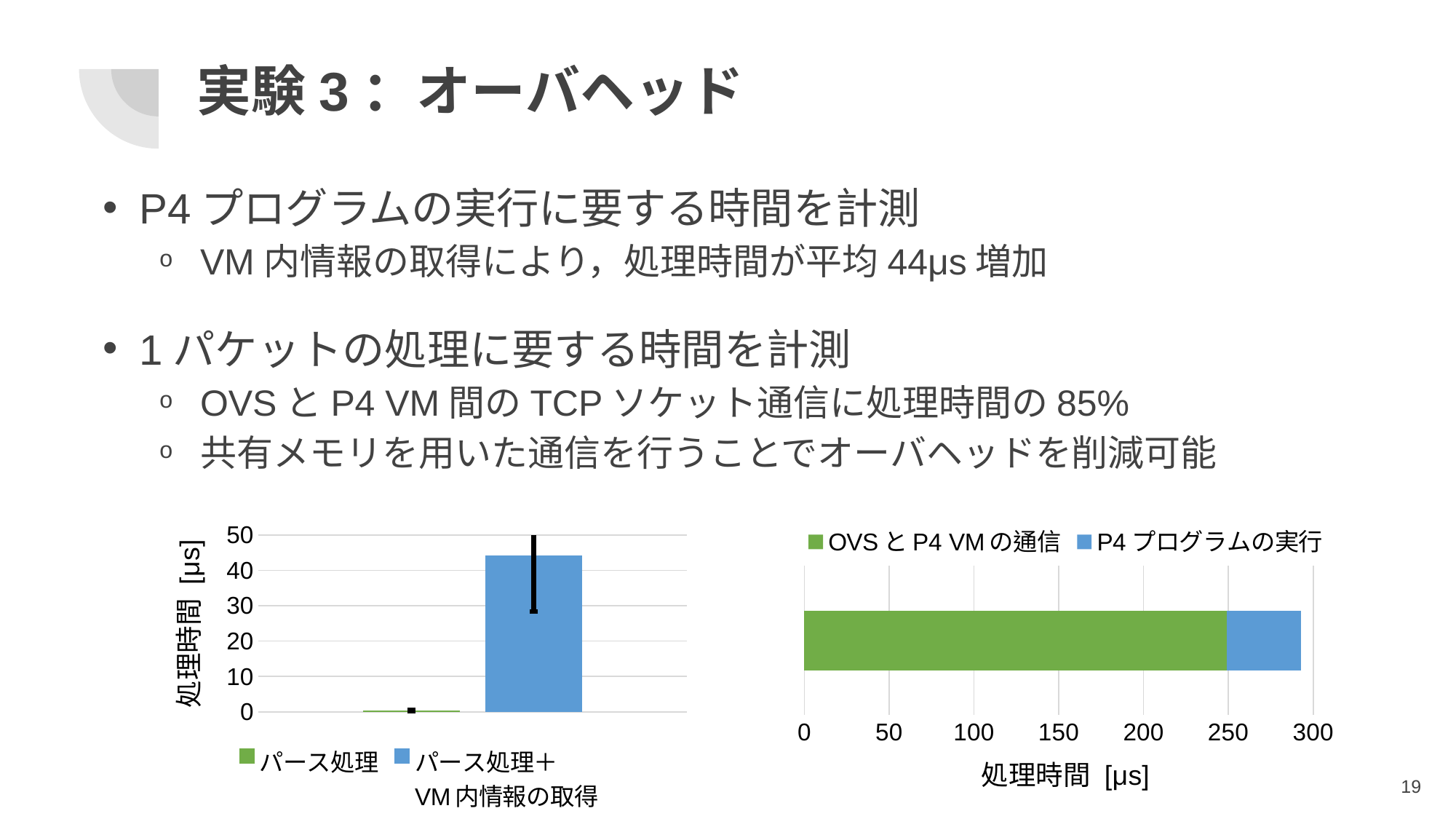

# 実験3：オーバヘッド
P4プログラムの実行に要する時間を計測
VM内情報の取得により，処理時間が平均44μs増加

1パケットの処理に要する時間を計測
OVSとP4 VM間のTCPソケット通信に処理時間の85%
共有メモリを用いた通信を行うことでオーバヘッドを削減可能

### Chart

| Category | パース処理 | パース処理＋
VM内情報の取得 |
|---|---|---|

### Chart

| Category | OVSとP4 VMの通信 | P4プログラムの実行 |
|---|---|---|
19